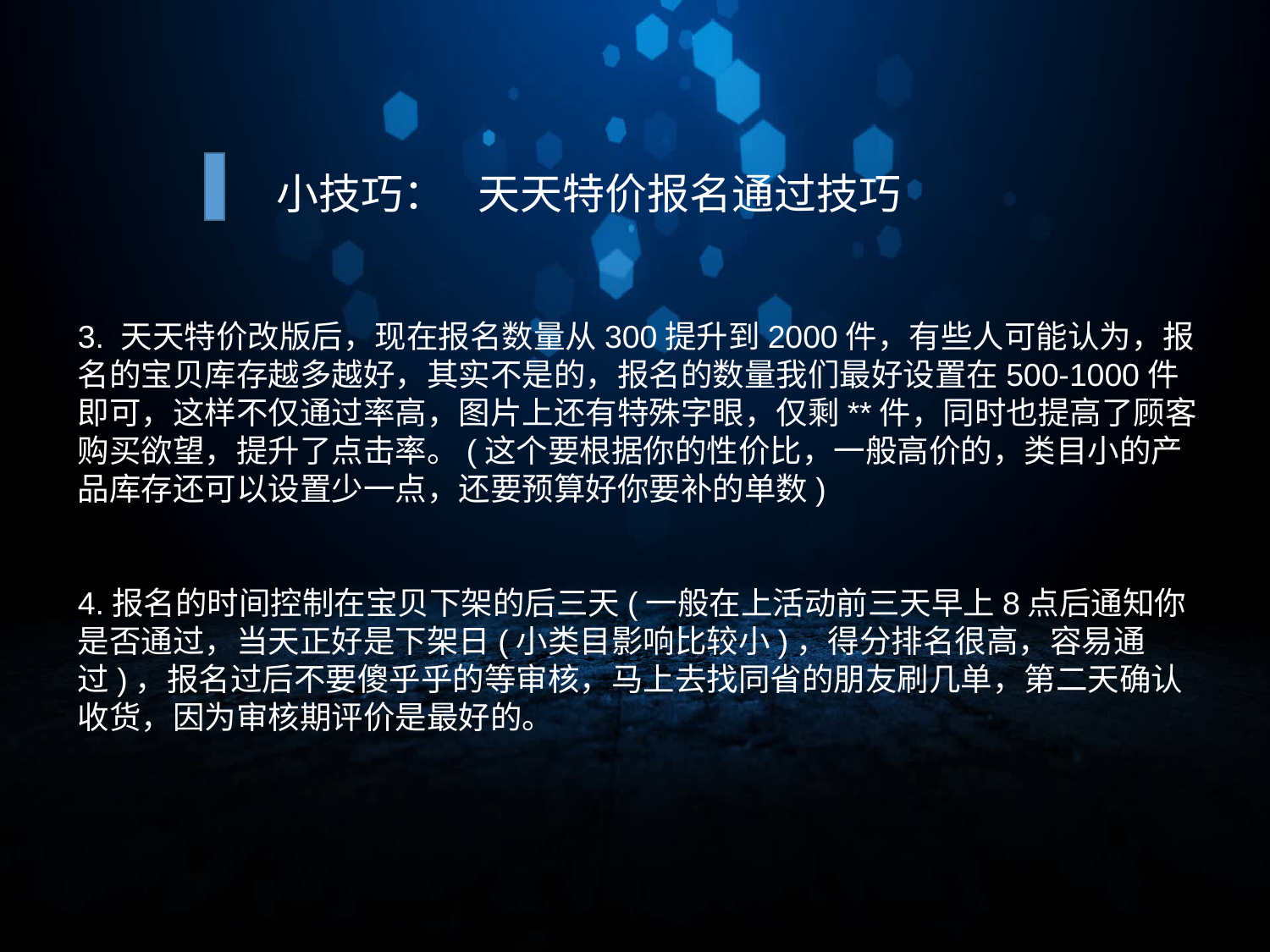

天天特价报名通过技巧
小技巧：
3. 天天特价改版后，现在报名数量从300提升到2000件，有些人可能认为，报名的宝贝库存越多越好，其实不是的，报名的数量我们最好设置在500-1000件即可，这样不仅通过率高，图片上还有特殊字眼，仅剩**件，同时也提高了顾客购买欲望，提升了点击率。(这个要根据你的性价比，一般高价的，类目小的产品库存还可以设置少一点，还要预算好你要补的单数)

4.报名的时间控制在宝贝下架的后三天(一般在上活动前三天早上8点后通知你是否通过，当天正好是下架日(小类目影响比较小)，得分排名很高，容易通过)，报名过后不要傻乎乎的等审核，马上去找同省的朋友刷几单，第二天确认收货，因为审核期评价是最好的。